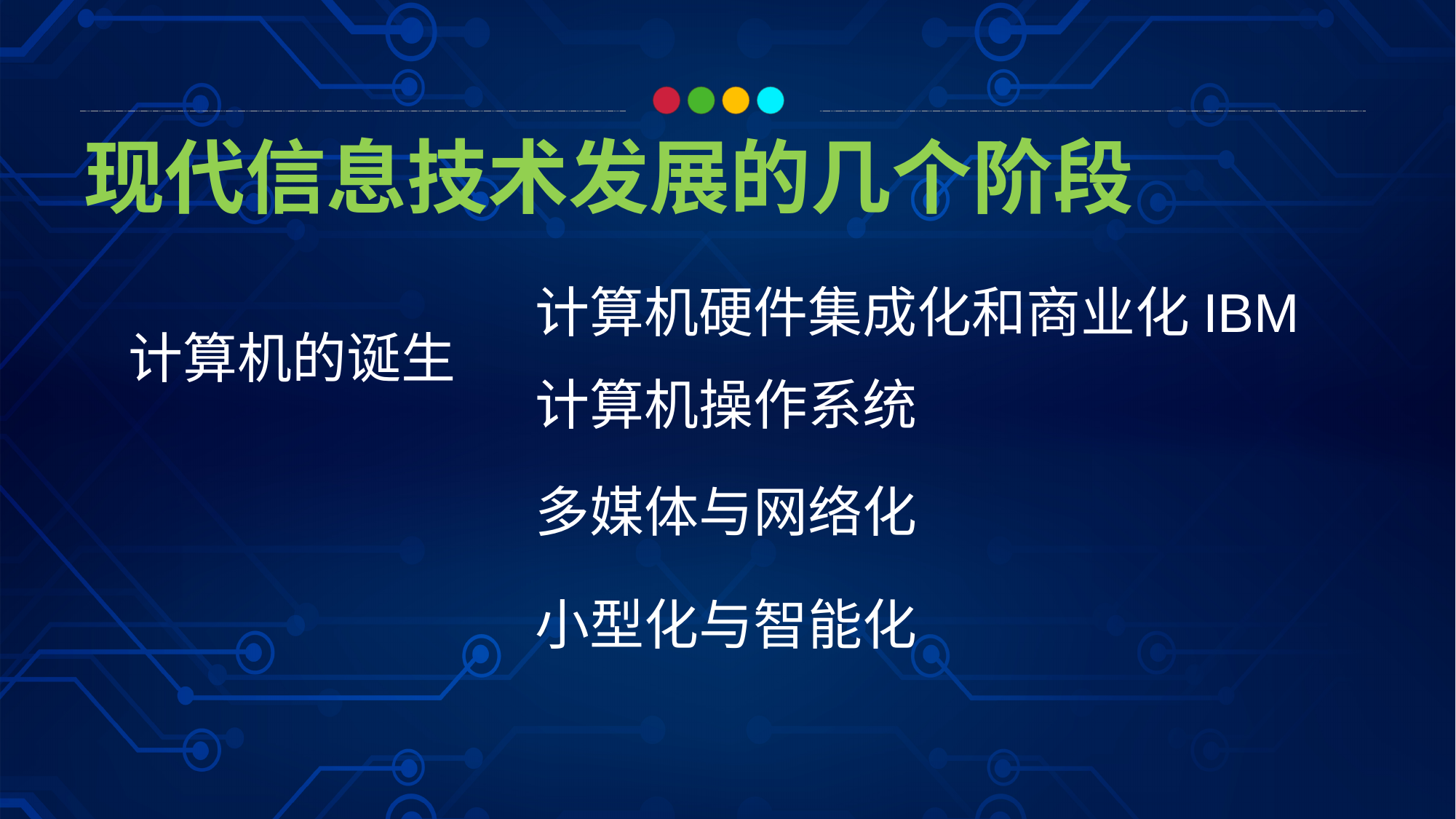

# 现代信息技术发展的几个阶段
计算机硬件集成化和商业化IBM
计算机的诞生
计算机操作系统
多媒体与网络化
小型化与智能化